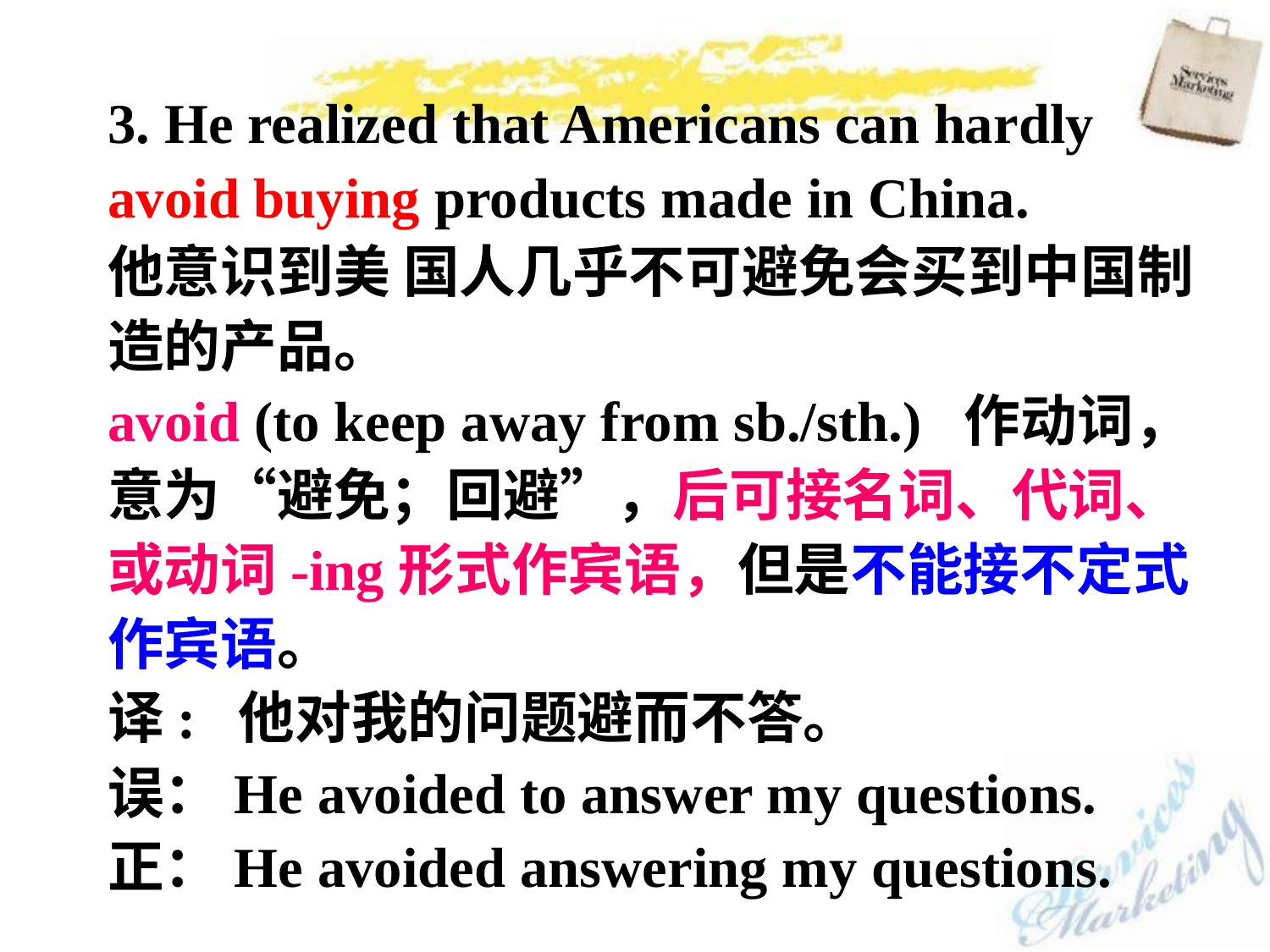

3. He realized that Americans can hardly avoid buying products made in China.
他意识到美 国人几乎不可避免会买到中国制
造的产品。
avoid (to keep away from sb./sth.)  作动词，意为“避免；回避”，后可接名词、代词、或动词-ing形式作宾语，但是不能接不定式作宾语。
译:  他对我的问题避而不答。
误：He avoided to answer my questions.
正：He avoided answering my questions.